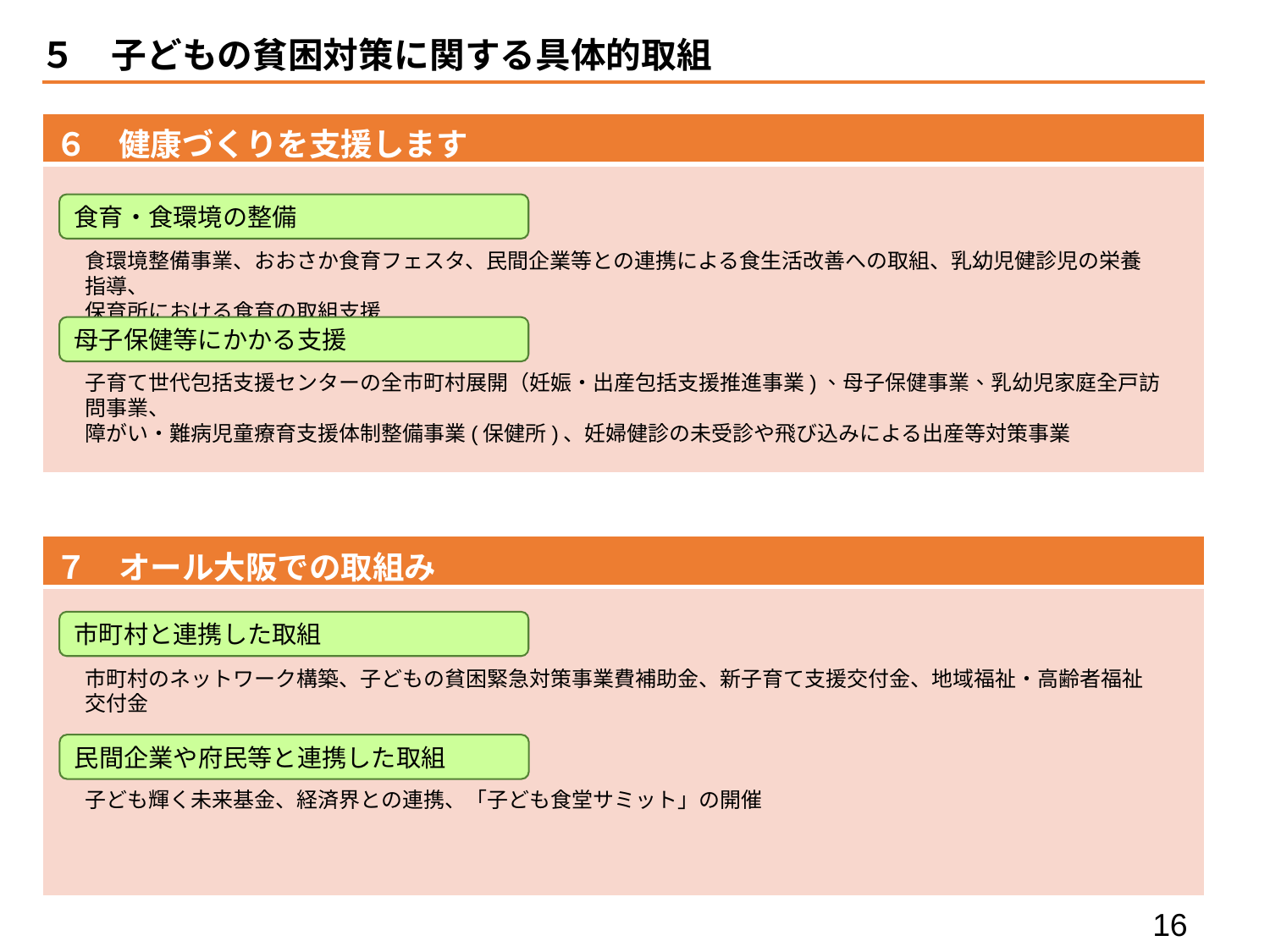

５　子どもの貧困対策に関する具体的取組
| ６　健康づくりを支援します |
| --- |
|  |
食育・食環境の整備
食環境整備事業、おおさか食育フェスタ、民間企業等との連携による食生活改善への取組、乳幼児健診児の栄養指導、
保育所における食育の取組支援
母子保健等にかかる支援
子育て世代包括支援センターの全市町村展開（妊娠・出産包括支援推進事業)、母子保健事業、乳幼児家庭全戸訪問事業、
障がい・難病児童療育支援体制整備事業(保健所)、妊婦健診の未受診や飛び込みによる出産等対策事業
| ７　オール大阪での取組み |
| --- |
|  |
市町村と連携した取組
市町村のネットワーク構築、子どもの貧困緊急対策事業費補助金、新子育て支援交付金、地域福祉・高齢者福祉交付金
民間企業や府民等と連携した取組
子ども輝く未来基金、経済界との連携、「子ども食堂サミット」の開催
16